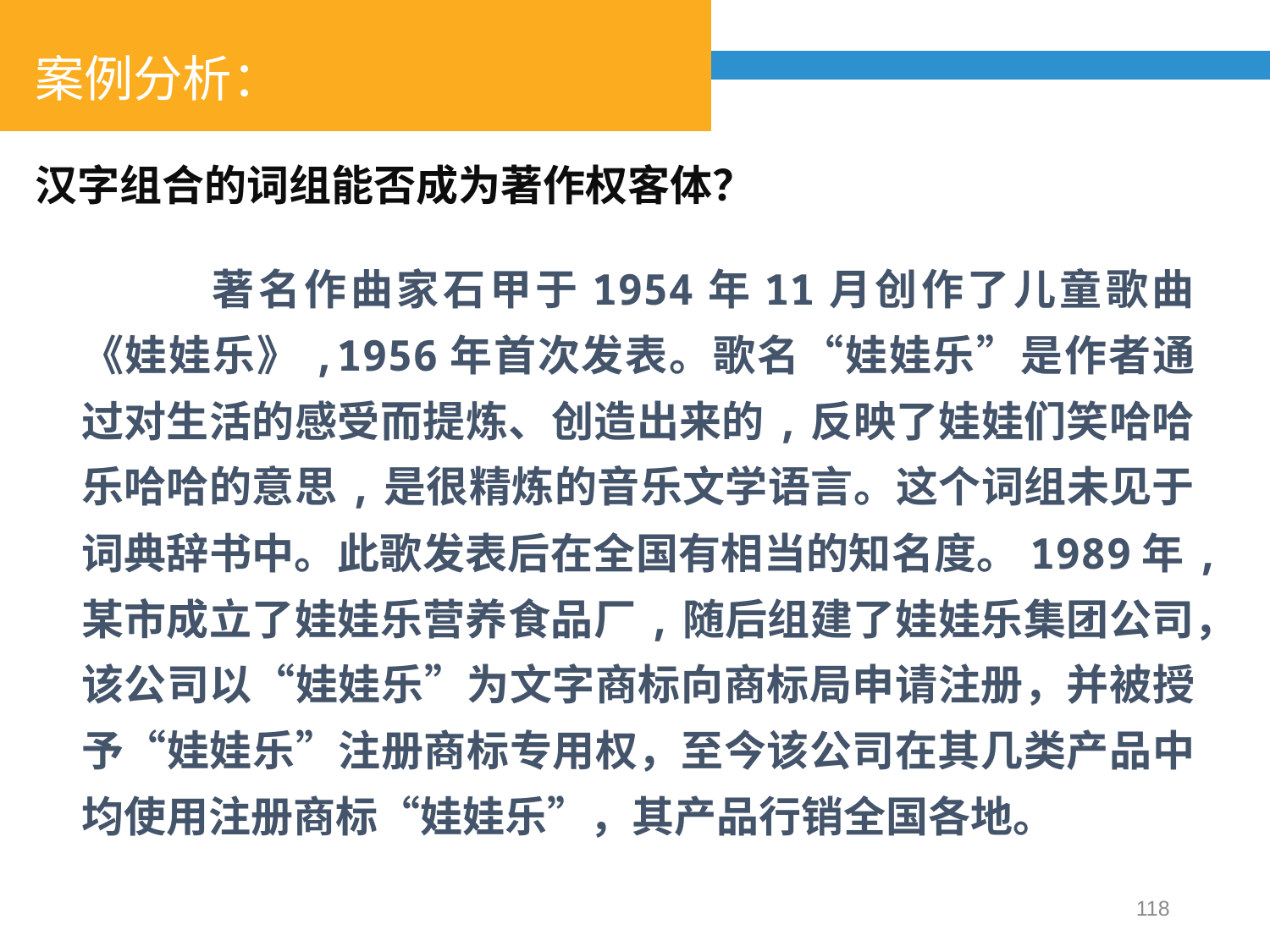

案例分析：

汉字组合的词组能否成为著作权客体？
	著名作曲家石甲于1954年11月创作了儿童歌曲《娃娃乐》,1956年首次发表。歌名“娃娃乐”是作者通过对生活的感受而提炼、创造出来的,反映了娃娃们笑哈哈乐哈哈的意思,是很精炼的音乐文学语言。这个词组未见于词典辞书中。此歌发表后在全国有相当的知名度。1989年,某市成立了娃娃乐营养食品厂,随后组建了娃娃乐集团公司，该公司以“娃娃乐”为文字商标向商标局申请注册，并被授予“娃娃乐”注册商标专用权，至今该公司在其几类产品中均使用注册商标“娃娃乐”，其产品行销全国各地。
118